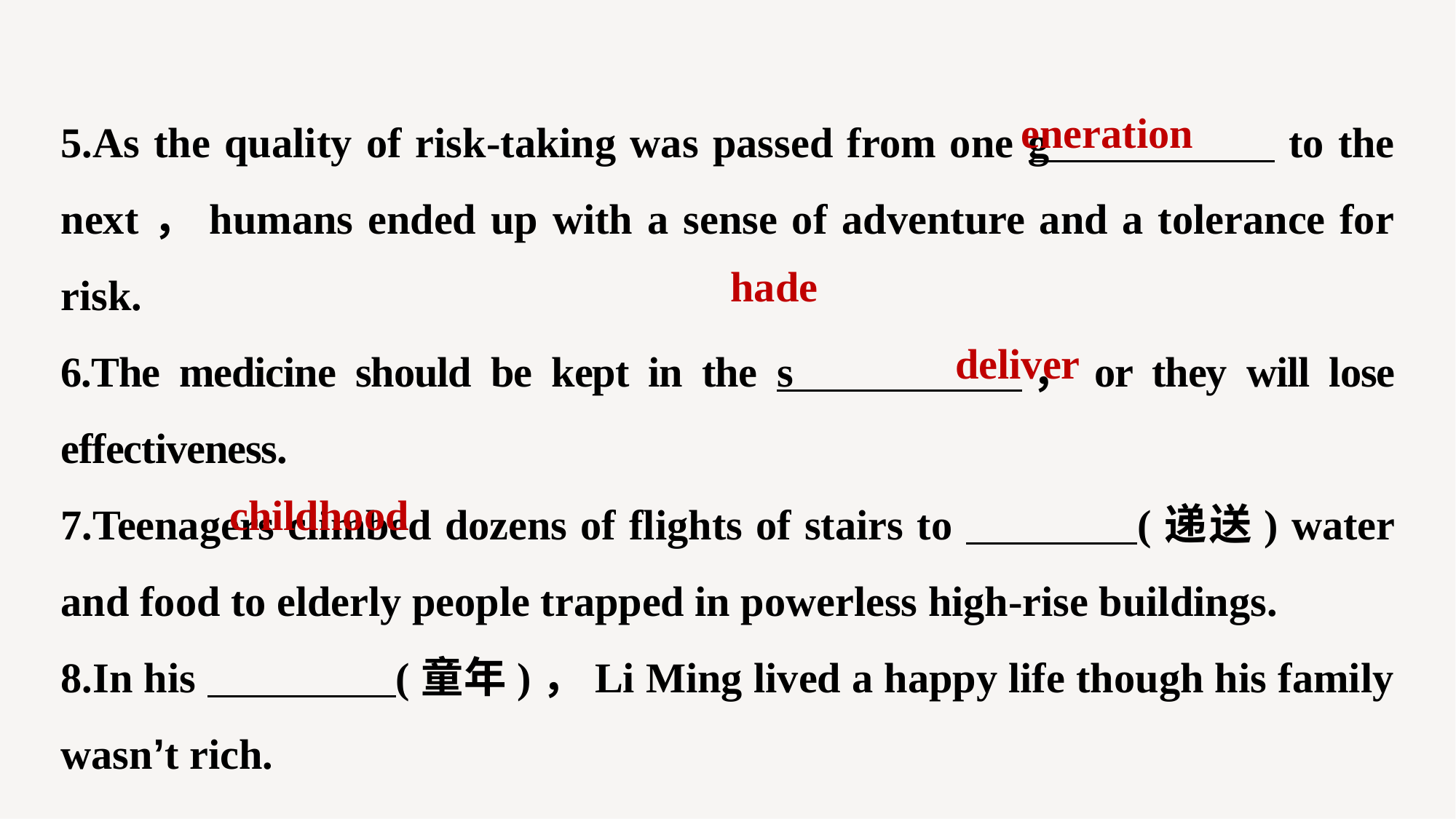

5.As the quality of risk-taking was passed from one g                 to the next，humans ended up with a sense of adventure and a tolerance for risk.
6.The medicine should be kept in the s           ，or they will lose effectiveness.
7.Teenagers climbed dozens of flights of stairs to              (递送) water and food to elderly people trapped in powerless high-rise buildings.
8.In his                  (童年)，Li Ming lived a happy life though his family wasn’t rich.
eneration
hade
deliver
childhood